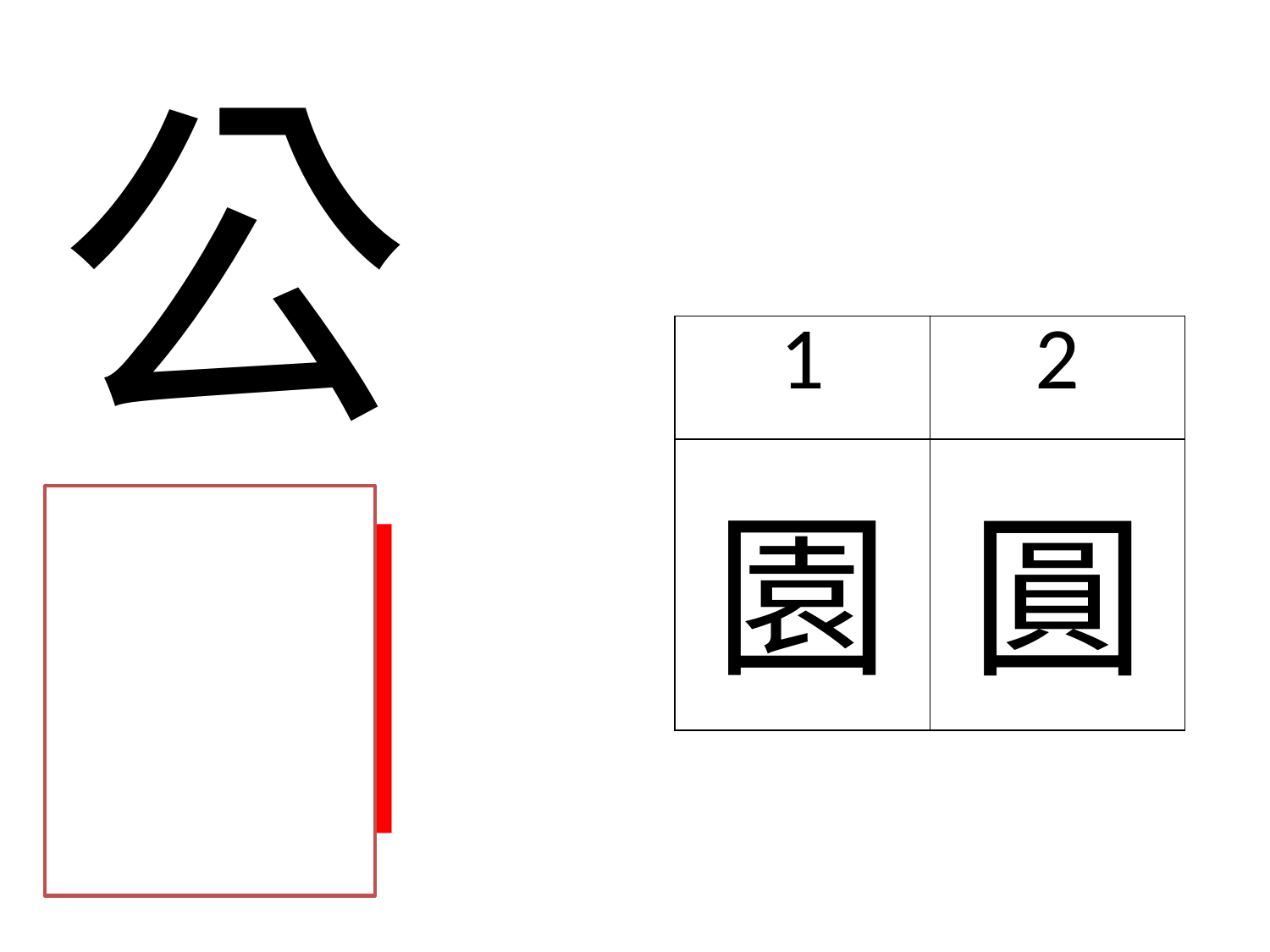

公

| 1 | 2 |
| --- | --- |
| 園 | 圓 |
園